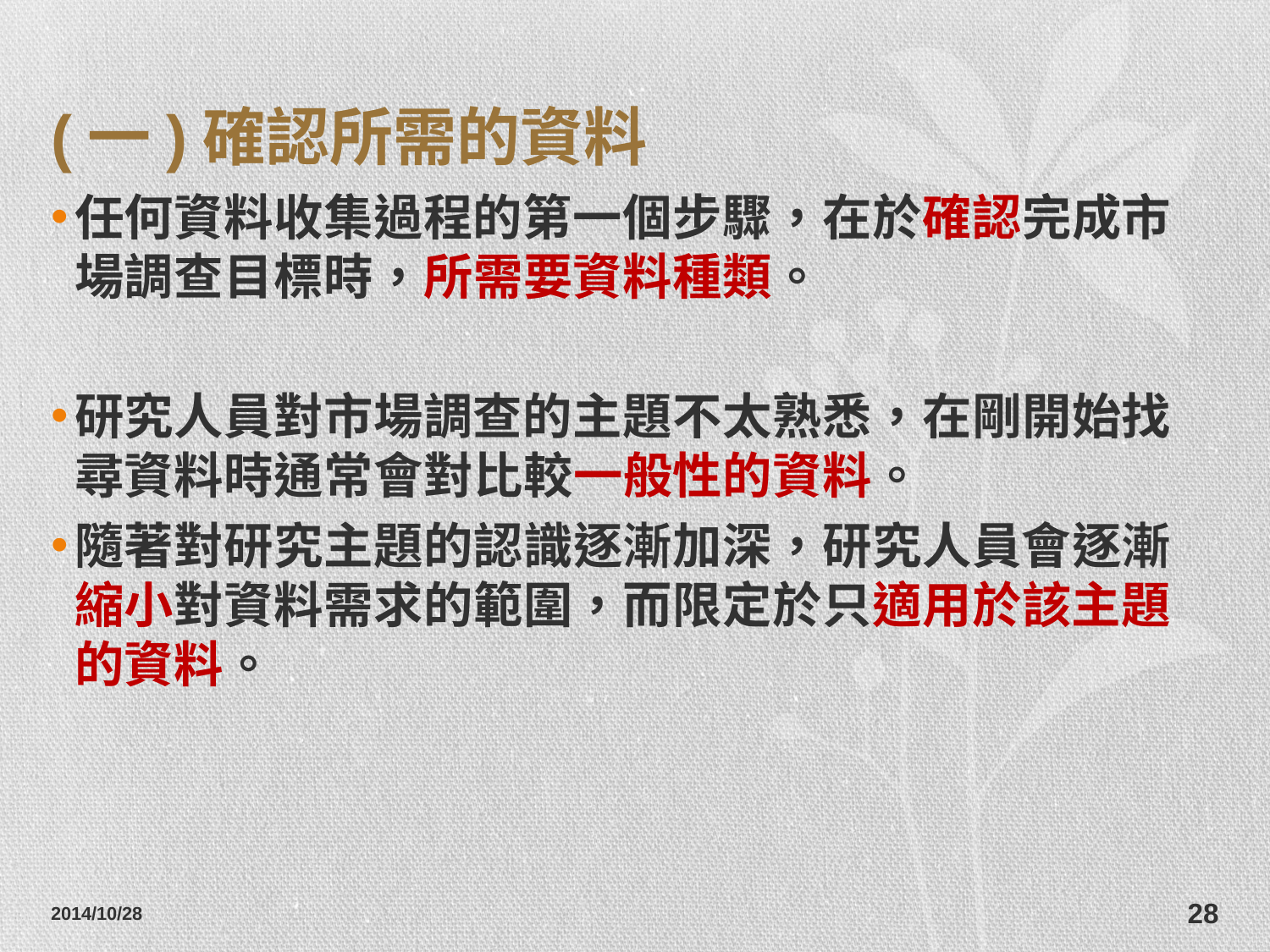

# (一)確認所需的資料
任何資料收集過程的第一個步驟，在於確認完成市場調查目標時，所需要資料種類。

研究人員對市場調查的主題不太熟悉，在剛開始找尋資料時通常會對比較一般性的資料。
隨著對研究主題的認識逐漸加深，研究人員會逐漸縮小對資料需求的範圍，而限定於只適用於該主題的資料。

2014/10/28
28